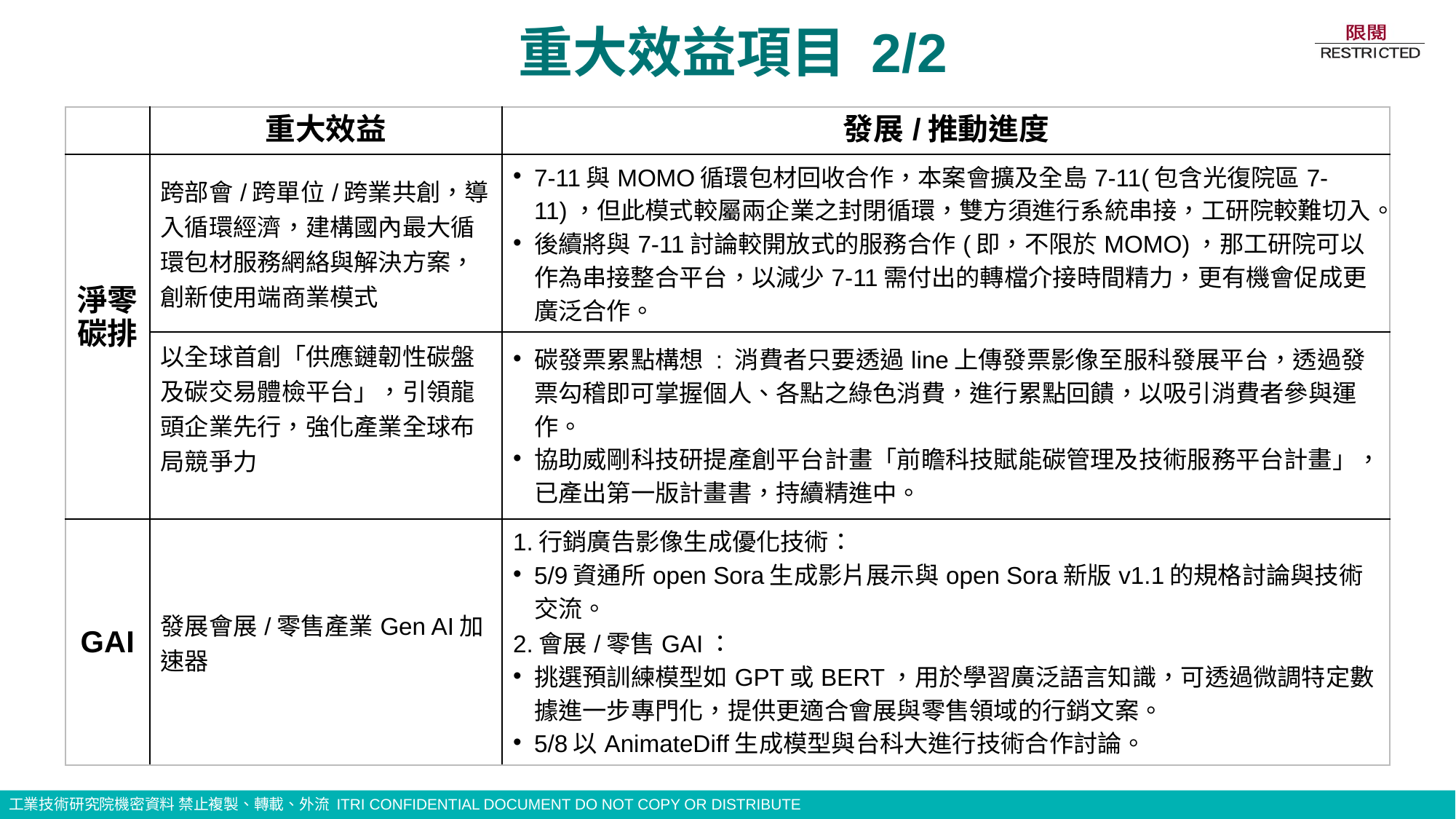

# 重大效益項目 2/2
|  | 重大效益 | 發展/推動進度 |
| --- | --- | --- |
| 淨零碳排 | 跨部會/跨單位/跨業共創，導入循環經濟，建構國內最大循環包材服務網絡與解決方案，創新使用端商業模式 | 7-11與MOMO循環包材回收合作，本案會擴及全島7-11(包含光復院區7-11)，但此模式較屬兩企業之封閉循環，雙方須進行系統串接，工研院較難切入。 後續將與7-11討論較開放式的服務合作(即，不限於MOMO)，那工研院可以作為串接整合平台，以減少7-11需付出的轉檔介接時間精力，更有機會促成更廣泛合作。 |
|  | 以全球首創「供應鏈韌性碳盤及碳交易體檢平台」，引領龍頭企業先行，強化產業全球布局競爭力 | 碳發票累點構想 : 消費者只要透過line上傳發票影像至服科發展平台，透過發票勾稽即可掌握個人、各點之綠色消費，進行累點回饋，以吸引消費者參與運作。 協助威剛科技研提產創平台計畫「前瞻科技賦能碳管理及技術服務平台計畫」，已產出第一版計畫書，持續精進中。 |
| GAI | 發展會展/零售產業Gen AI加速器 | 1.行銷廣告影像生成優化技術： 5/9資通所open Sora生成影片展示與open Sora新版v1.1的規格討論與技術交流。 2.會展/零售GAI： 挑選預訓練模型如GPT或BERT，用於學習廣泛語言知識，可透過微調特定數據進一步專門化，提供更適合會展與零售領域的行銷文案。 5/8以AnimateDiff生成模型與台科大進行技術合作討論。 |